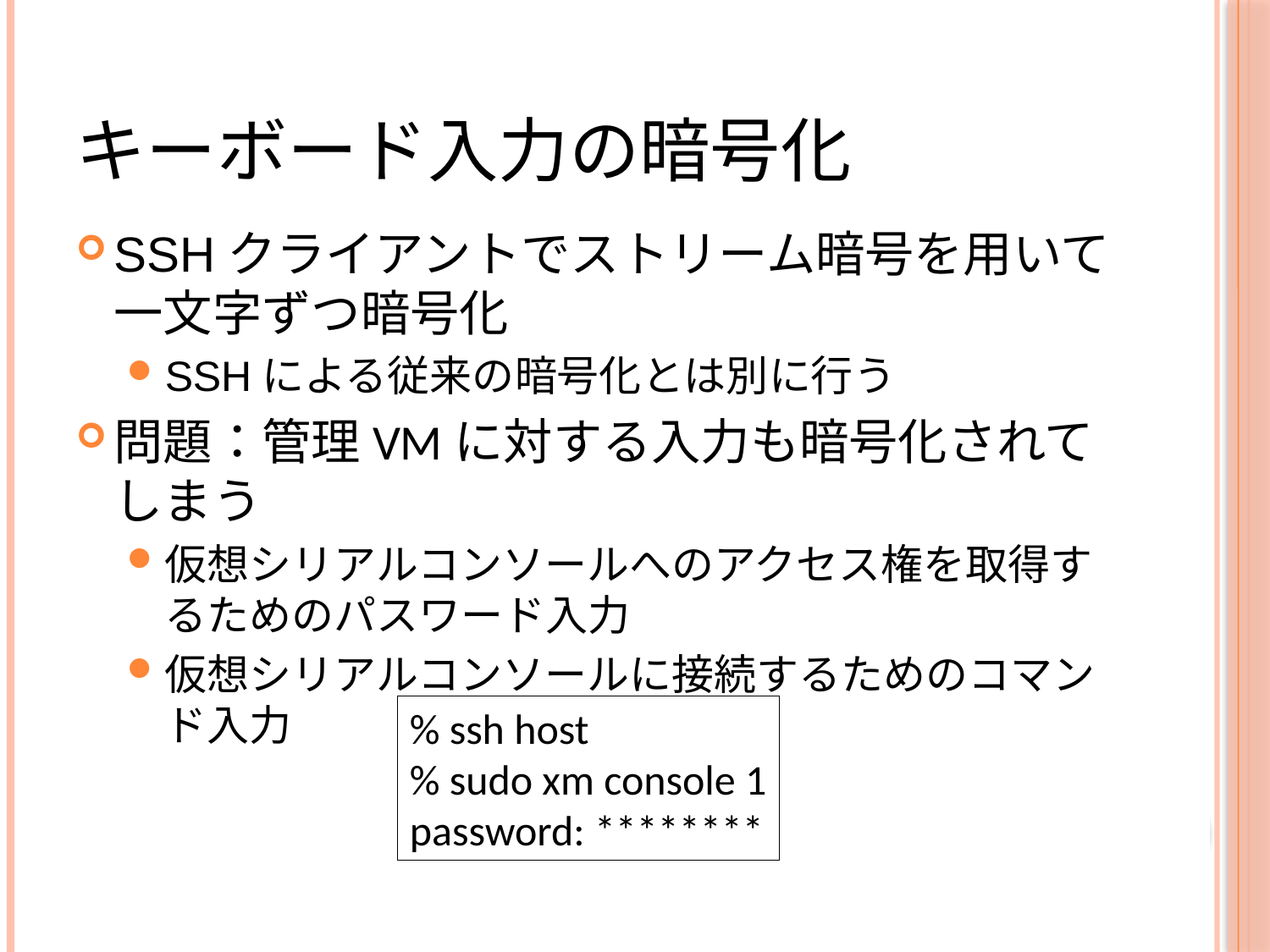

# キーボード入力の暗号化
SSHクライアントでストリーム暗号を用いて一文字ずつ暗号化
SSHによる従来の暗号化とは別に行う
問題：管理VMに対する入力も暗号化されてしまう
仮想シリアルコンソールへのアクセス権を取得するためのパスワード入力
仮想シリアルコンソールに接続するためのコマンド入力
% ssh host
% sudo xm console 1
password: ********